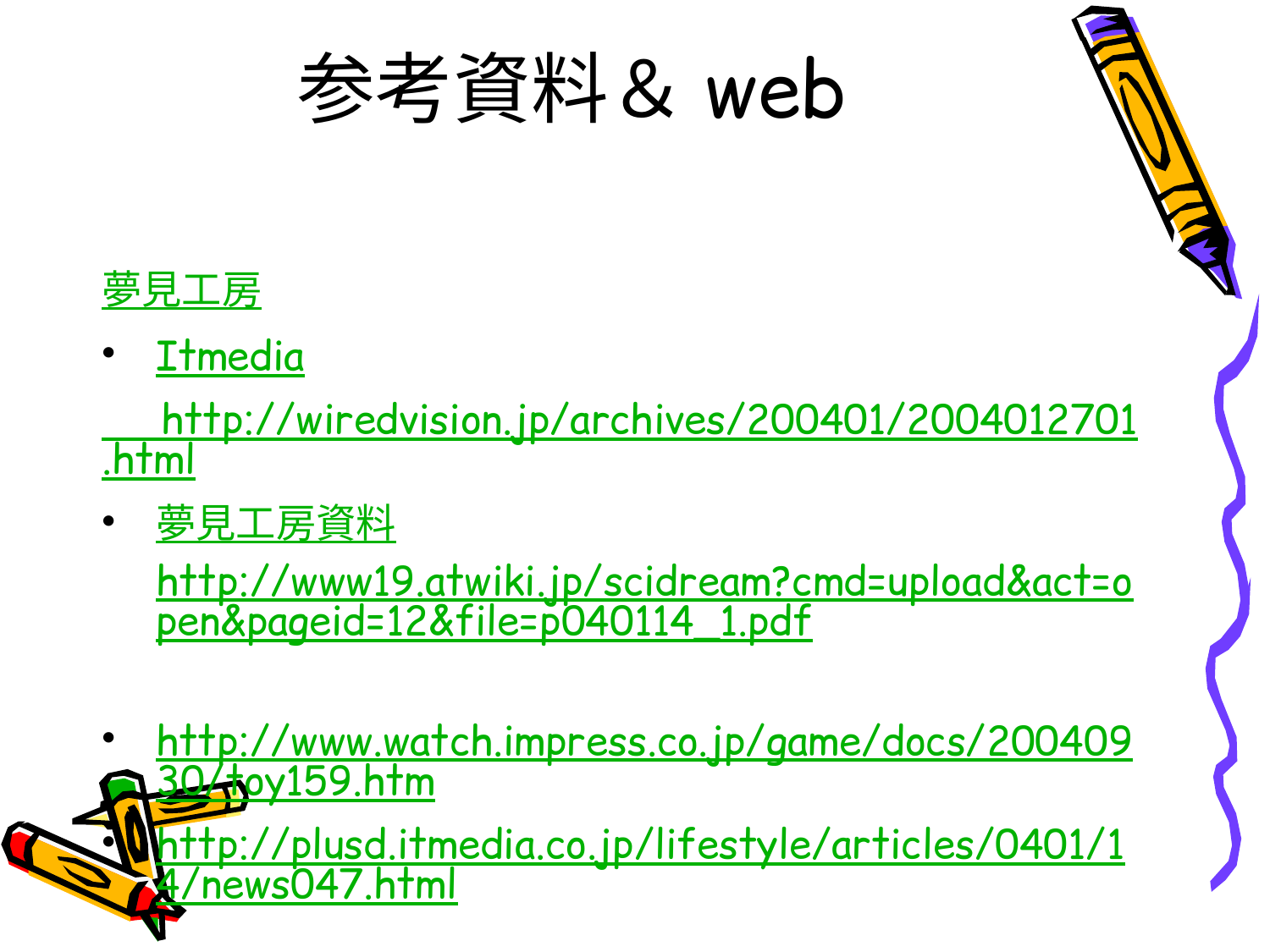

# 参考資料＆web
夢見工房
Itmedia
     http://wiredvision.jp/archives/200401/2004012701.html
夢見工房資料http://www19.atwiki.jp/scidream?cmd=upload&act=open&pageid=12&file=p040114_1.pdf

http://www.watch.impress.co.jp/game/docs/20040930/toy159.htm
http://plusd.itmedia.co.jp/lifestyle/articles/0401/14/news047.html